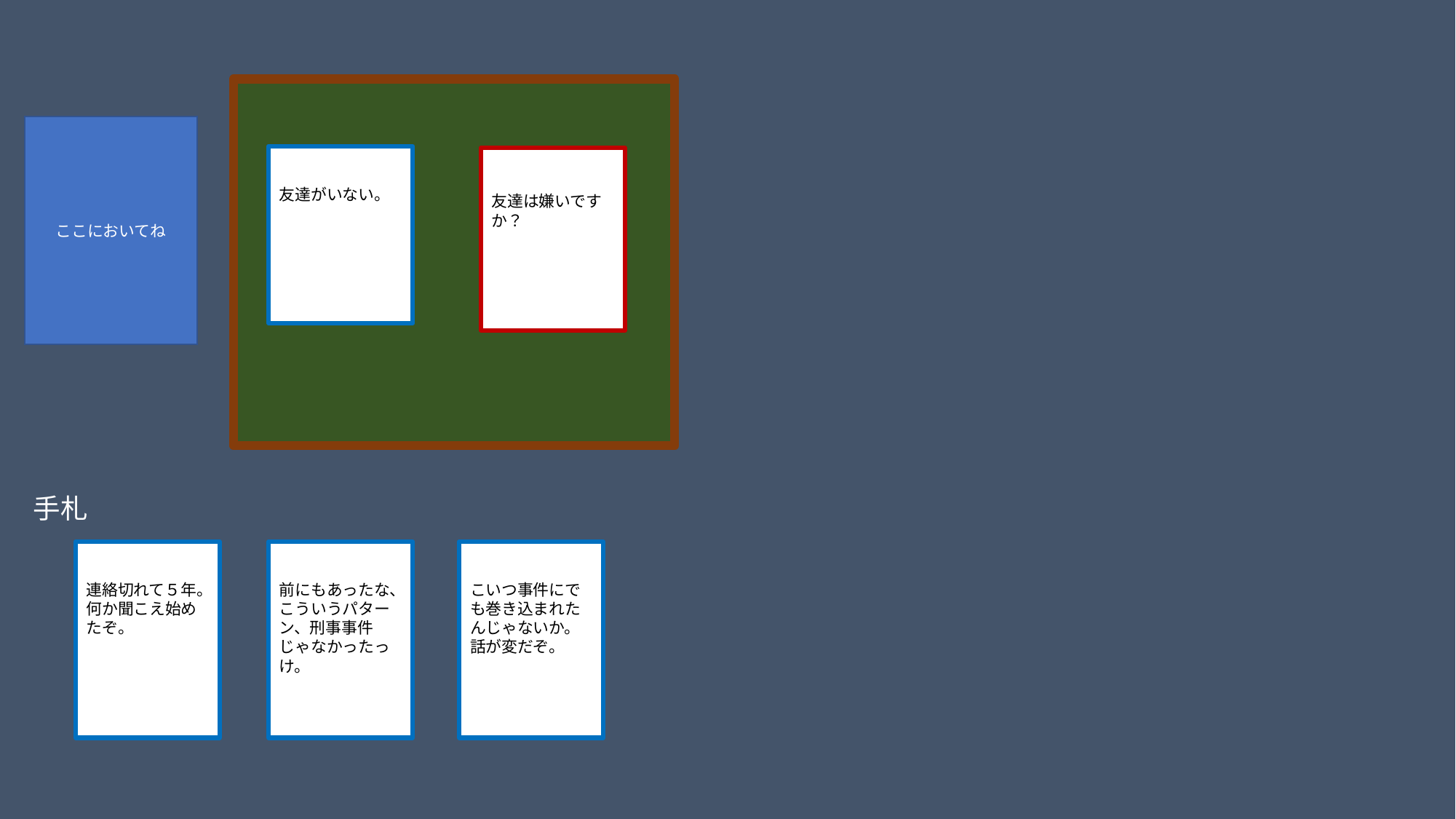

ここにおいてね

友達がいない。

友達は嫌いですか？

手札

連絡切れて５年。何か聞こえ始めたぞ。

前にもあったな、こういうパターン、刑事事件じゃなかったっけ。

こいつ事件にでも巻き込まれたんじゃないか。
話が変だぞ。